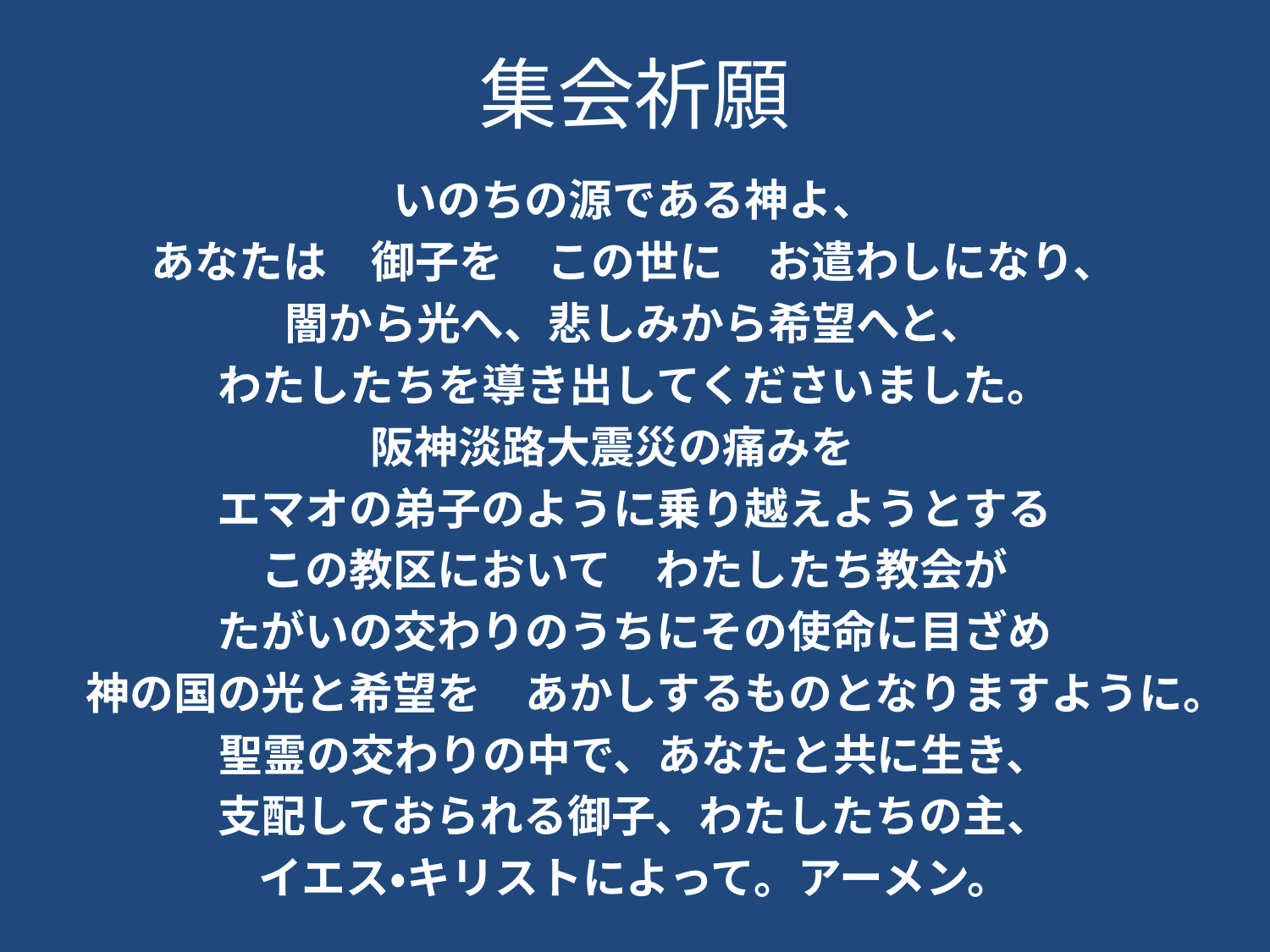

# 集会祈願
いのちの源である神よ、
あなたは　御子を　この世に　お遣わしになり、
闇から光へ、悲しみから希望へと、
わたしたちを導き出してくださいました。
阪神淡路大震災の痛みを
エマオの弟子のように乗り越えようとする
この教区において　わたしたち教会が
たがいの交わりのうちにその使命に目ざめ
神の国の光と希望を　あかしするものとなりますように。
聖霊の交わりの中で、あなたと共に生き、
支配しておられる御子、わたしたちの主、
イエス・キリストによって。アーメン。